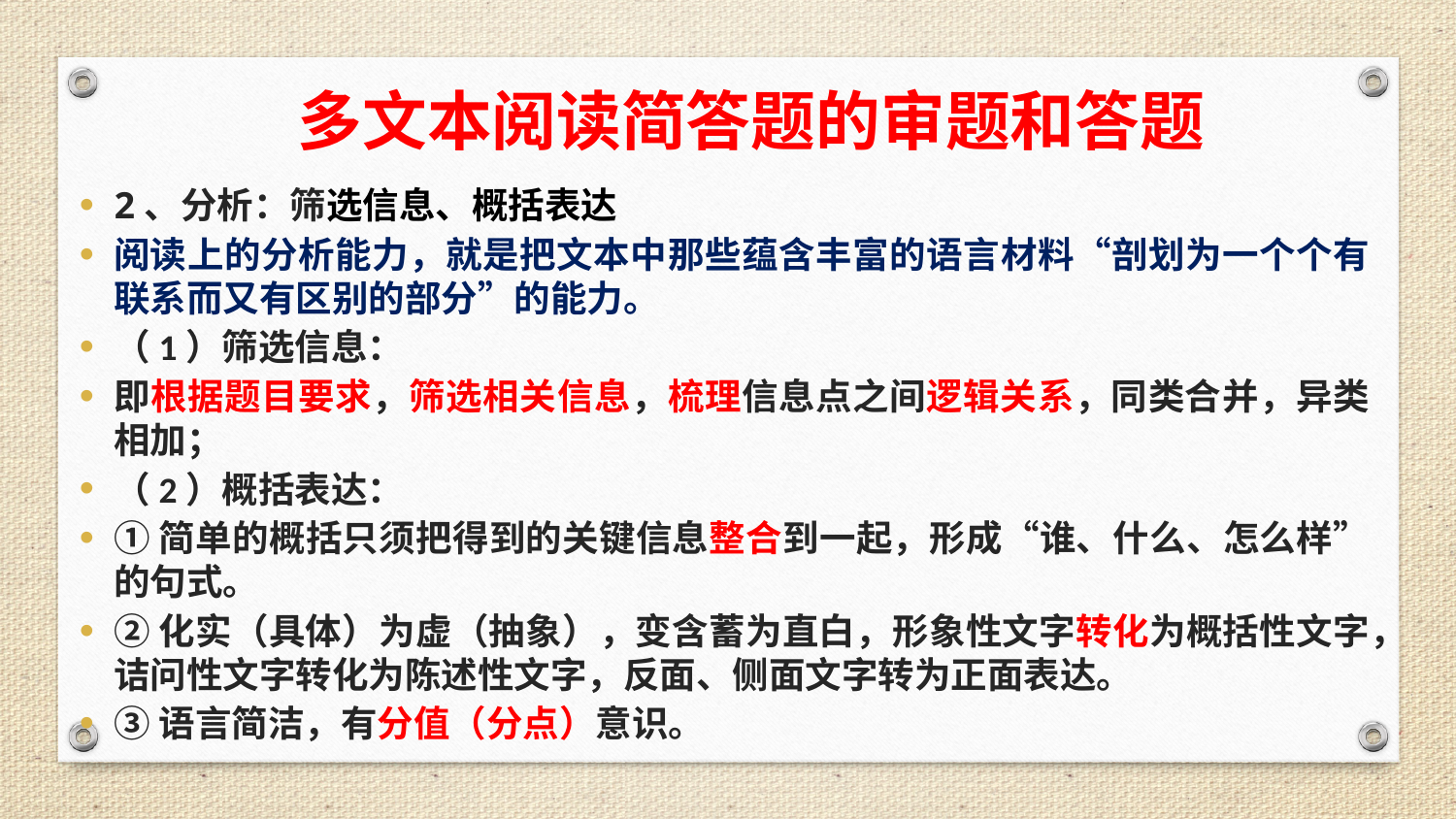

# 多文本阅读简答题的审题和答题
2、分析：筛选信息、概括表达
阅读上的分析能力，就是把文本中那些蕴含丰富的语言材料“剖划为一个个有联系而又有区别的部分”的能力。
（1）筛选信息：
即根据题目要求，筛选相关信息，梳理信息点之间逻辑关系，同类合并，异类相加；
（2）概括表达：
①简单的概括只须把得到的关键信息整合到一起，形成“谁、什么、怎么样”的句式。
②化实（具体）为虚（抽象），变含蓄为直白，形象性文字转化为概括性文字，诘问性文字转化为陈述性文字，反面、侧面文字转为正面表达。
③语言简洁，有分值（分点）意识。